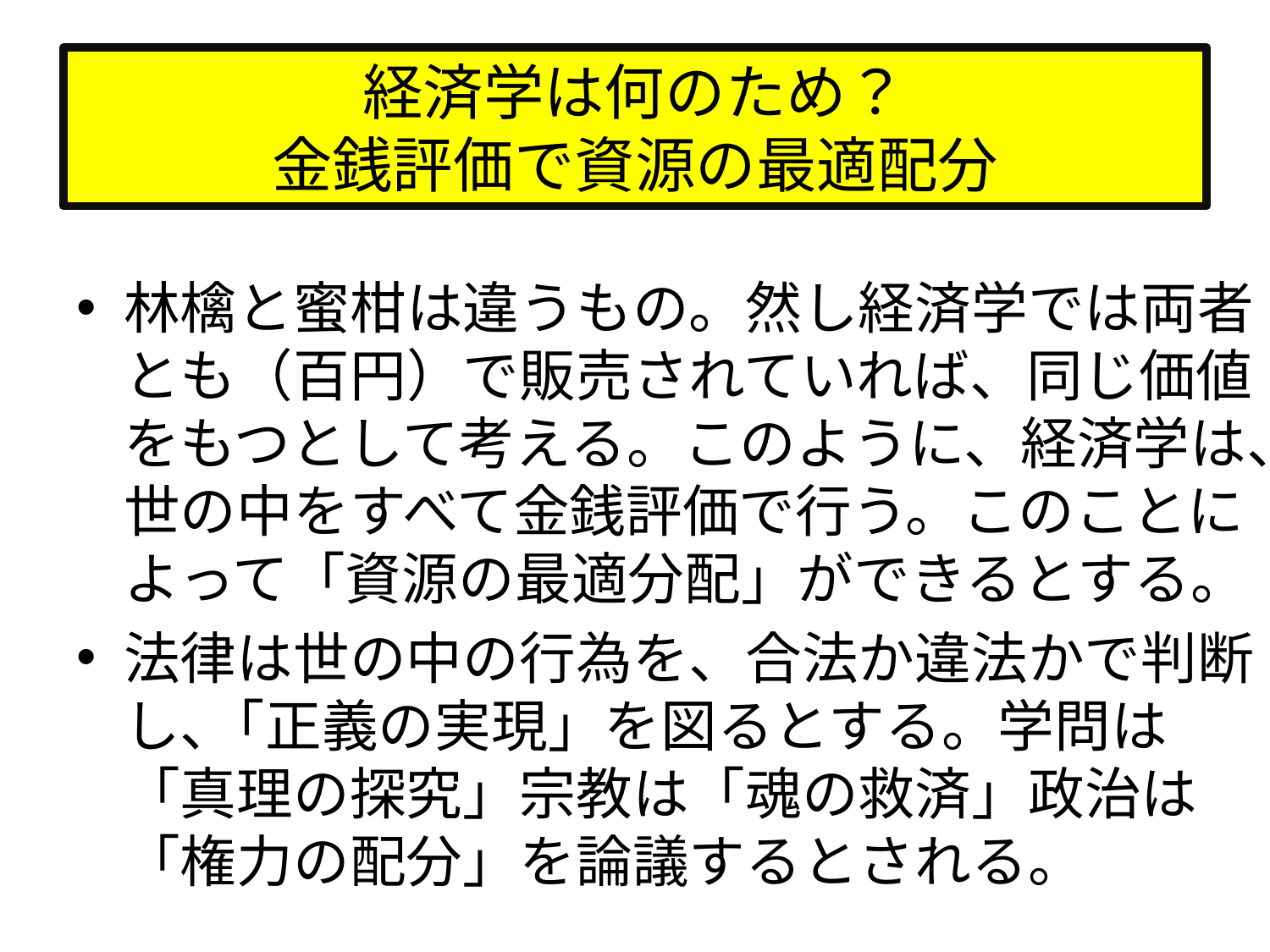

# 経済学は何のため？ 金銭評価で資源の最適配分
林檎と蜜柑は違うもの。然し経済学では両者とも（百円）で販売されていれば、同じ価値をもつとして考える。このように、経済学は、世の中をすべて金銭評価で行う。このことによって「資源の最適分配」ができるとする。
法律は世の中の行為を、合法か違法かで判断し、｢正義の実現」を図るとする。学問は「真理の探究」宗教は「魂の救済」政治は「権力の配分」を論議するとされる。